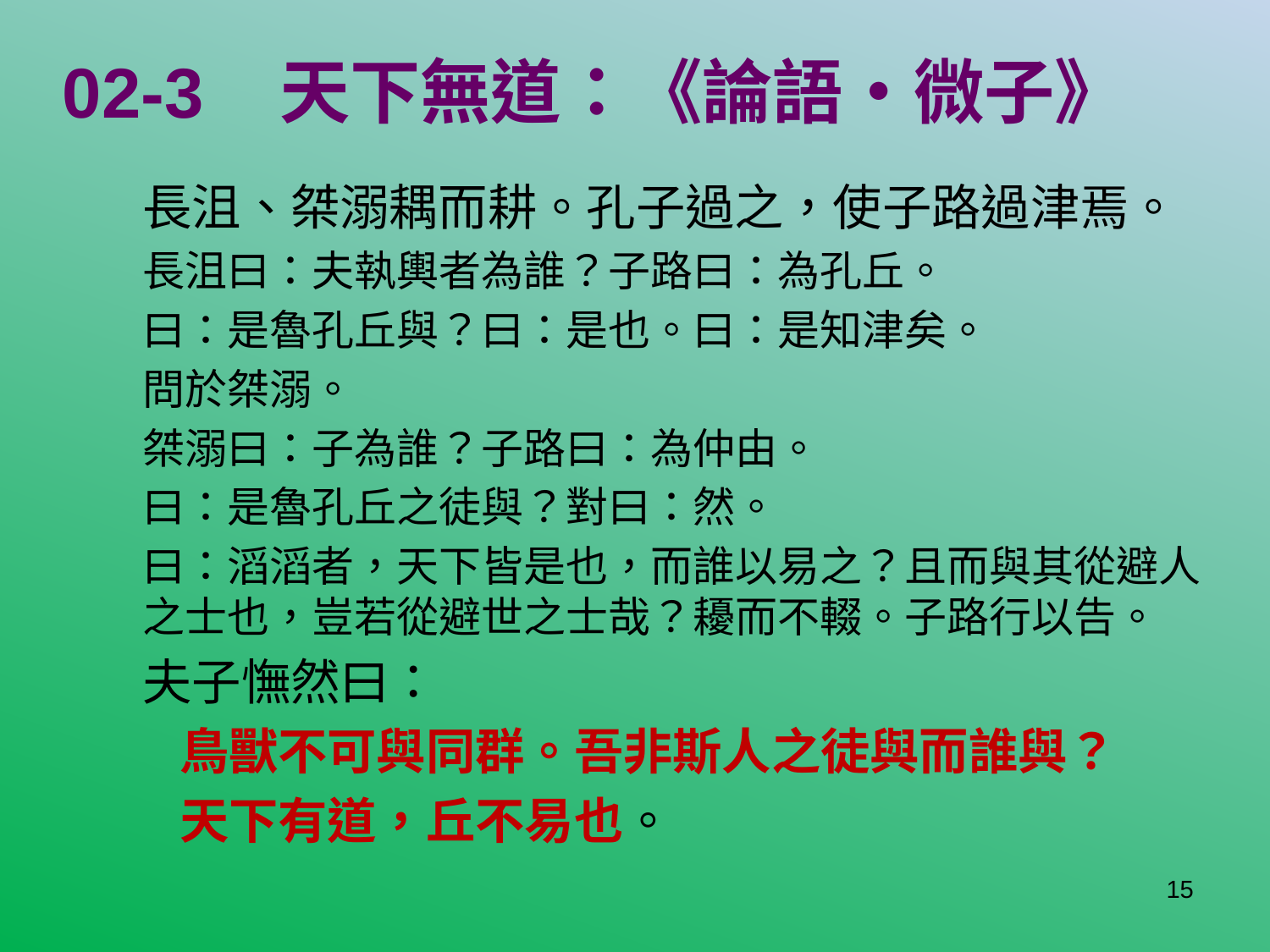

# 02-3   天下無道：《論語‧微子》
長沮、桀溺耦而耕。孔子過之，使子路過津焉。
長沮曰：夫執輿者為誰？子路曰：為孔丘。
曰：是魯孔丘與？曰：是也。曰：是知津矣。
問於桀溺。
桀溺曰：子為誰？子路曰：為仲由。
曰：是魯孔丘之徒與？對曰：然。
曰：滔滔者，天下皆是也，而誰以易之？且而與其從避人之士也，豈若從避世之士哉？耰而不輟。子路行以告。
夫子憮然曰：
鳥獸不可與同群。吾非斯人之徒與而誰與？
天下有道，丘不易也。
15